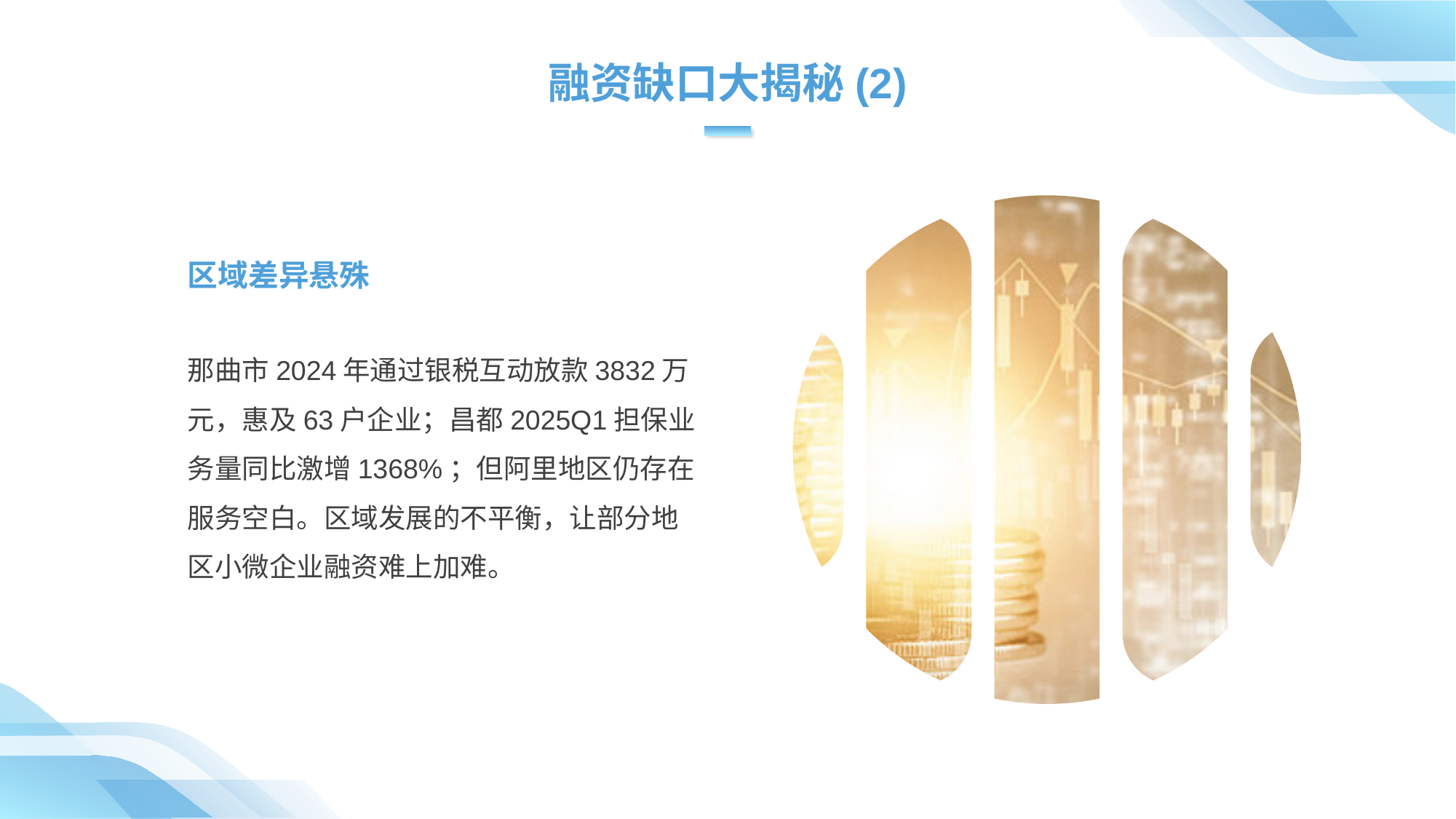

融资缺口大揭秘(2)

区域差异悬殊
那曲市2024年通过银税互动放款3832万元，惠及63户企业；昌都2025Q1担保业务量同比激增1368%；但阿里地区仍存在服务空白。区域发展的不平衡，让部分地区小微企业融资难上加难。